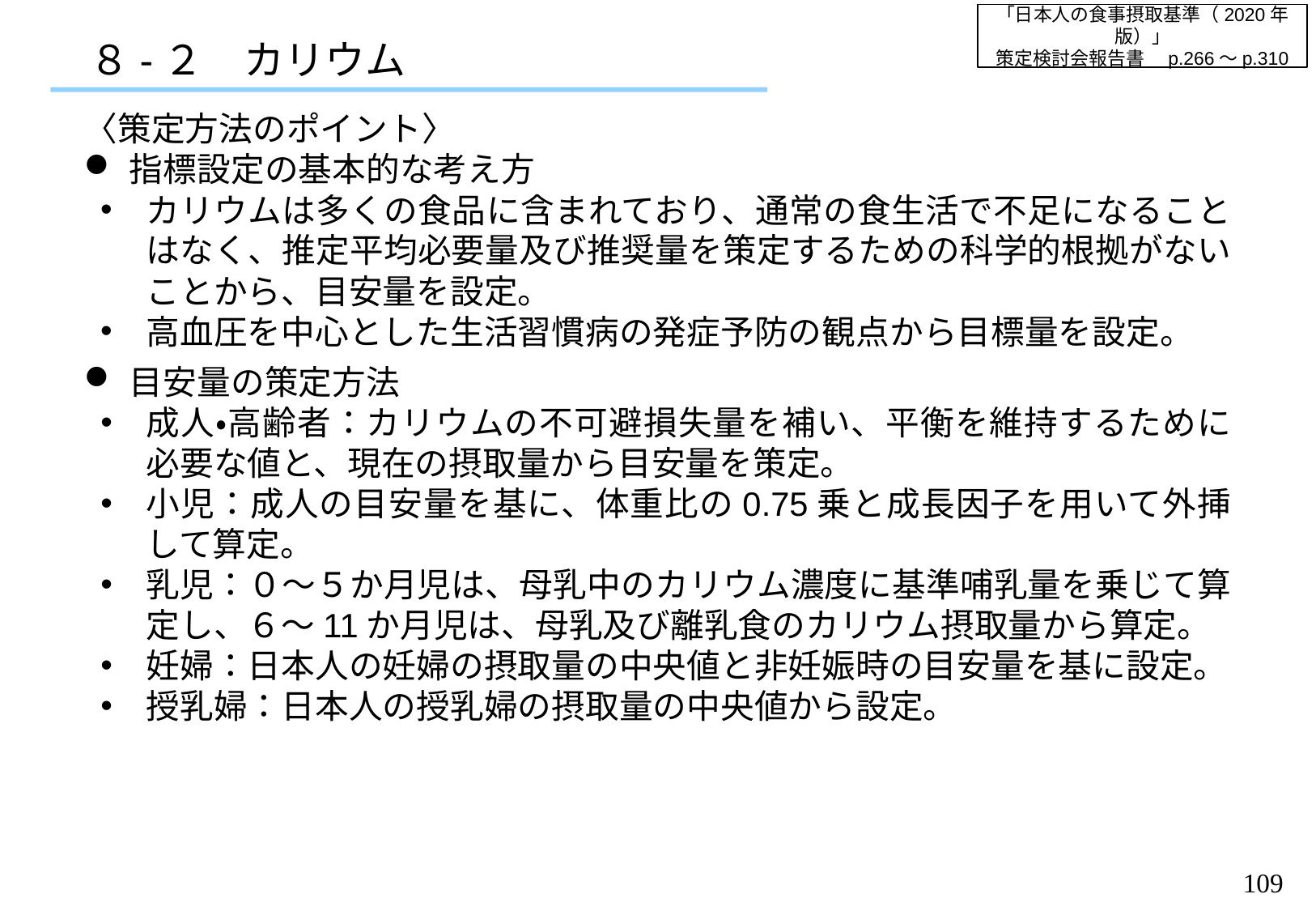

「日本人の食事摂取基準（2020年版）」
策定検討会報告書　p.266～p.310
８-２　カリウム

〈策定方法のポイント〉
指標設定の基本的な考え方
カリウムは多くの食品に含まれており、通常の食生活で不足になることはなく、推定平均必要量及び推奨量を策定するための科学的根拠がないことから、目安量を設定。
高血圧を中心とした生活習慣病の発症予防の観点から目標量を設定。
目安量の策定方法
成人・高齢者：カリウムの不可避損失量を補い、平衡を維持するために必要な値と、現在の摂取量から目安量を策定。
小児：成人の目安量を基に、体重比の0.75乗と成長因子を用いて外挿して算定。
乳児：０～５か月児は、母乳中のカリウム濃度に基準哺乳量を乗じて算定し、６～11か月児は、母乳及び離乳食のカリウム摂取量から算定。
妊婦：日本人の妊婦の摂取量の中央値と非妊娠時の目安量を基に設定。
授乳婦：日本人の授乳婦の摂取量の中央値から設定。
109